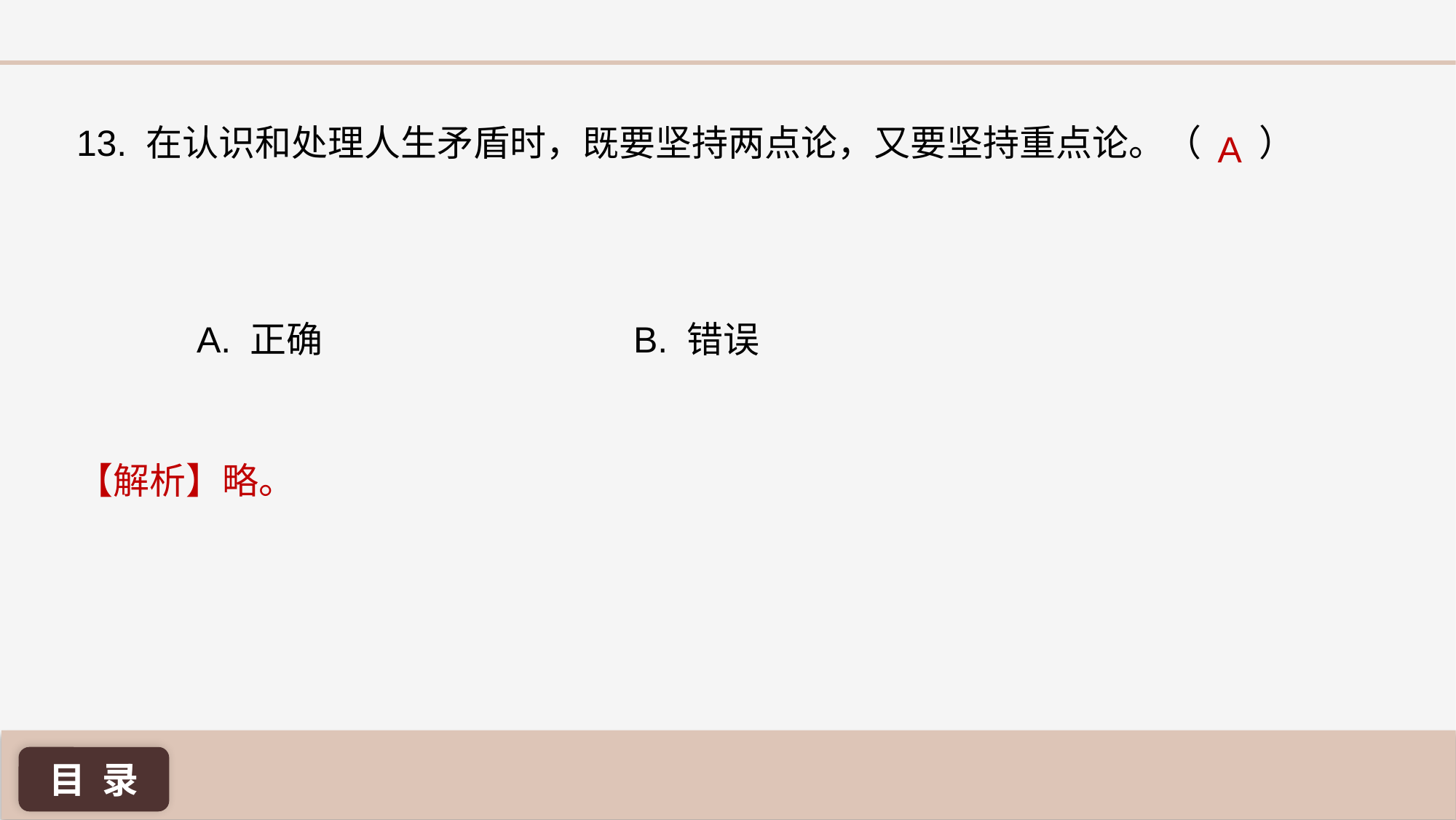

13. 在认识和处理人生矛盾时，既要坚持两点论，又要坚持重点论。（       ）
A
A. 正确 			B. 错误
【解析】略。